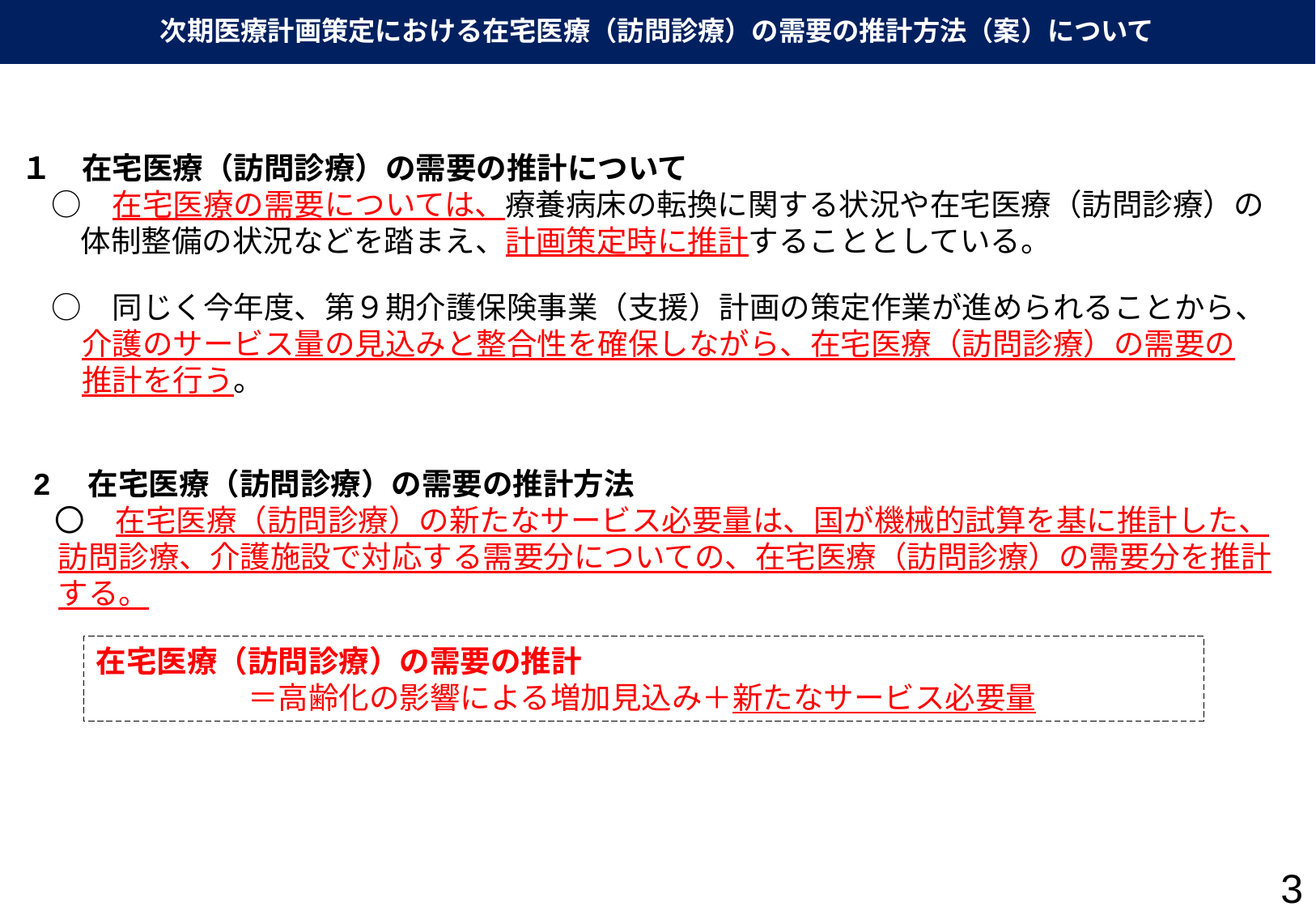

# 次期医療計画策定における在宅医療（訪問診療）の需要の推計方法（案）について
１　在宅医療（訪問診療）の需要の推計について
　○　在宅医療の需要については、療養病床の転換に関する状況や在宅医療（訪問診療）の体制整備の状況などを踏まえ、計画策定時に推計することとしている。

　○　同じく今年度、第９期介護保険事業（支援）計画の策定作業が進められることから、
　　介護のサービス量の見込みと整合性を確保しながら、在宅医療（訪問診療）の需要の
　　推計を行う。
2　在宅医療（訪問診療）の需要の推計方法
  〇　在宅医療（訪問診療）の新たなサービス必要量は、国が機械的試算を基に推計した、訪問診療、介護施設で対応する需要分についての、在宅医療（訪問診療）の需要分を推計する。
在宅医療（訪問診療）の需要の推計
　　　　　＝高齢化の影響による増加見込み＋新たなサービス必要量
3